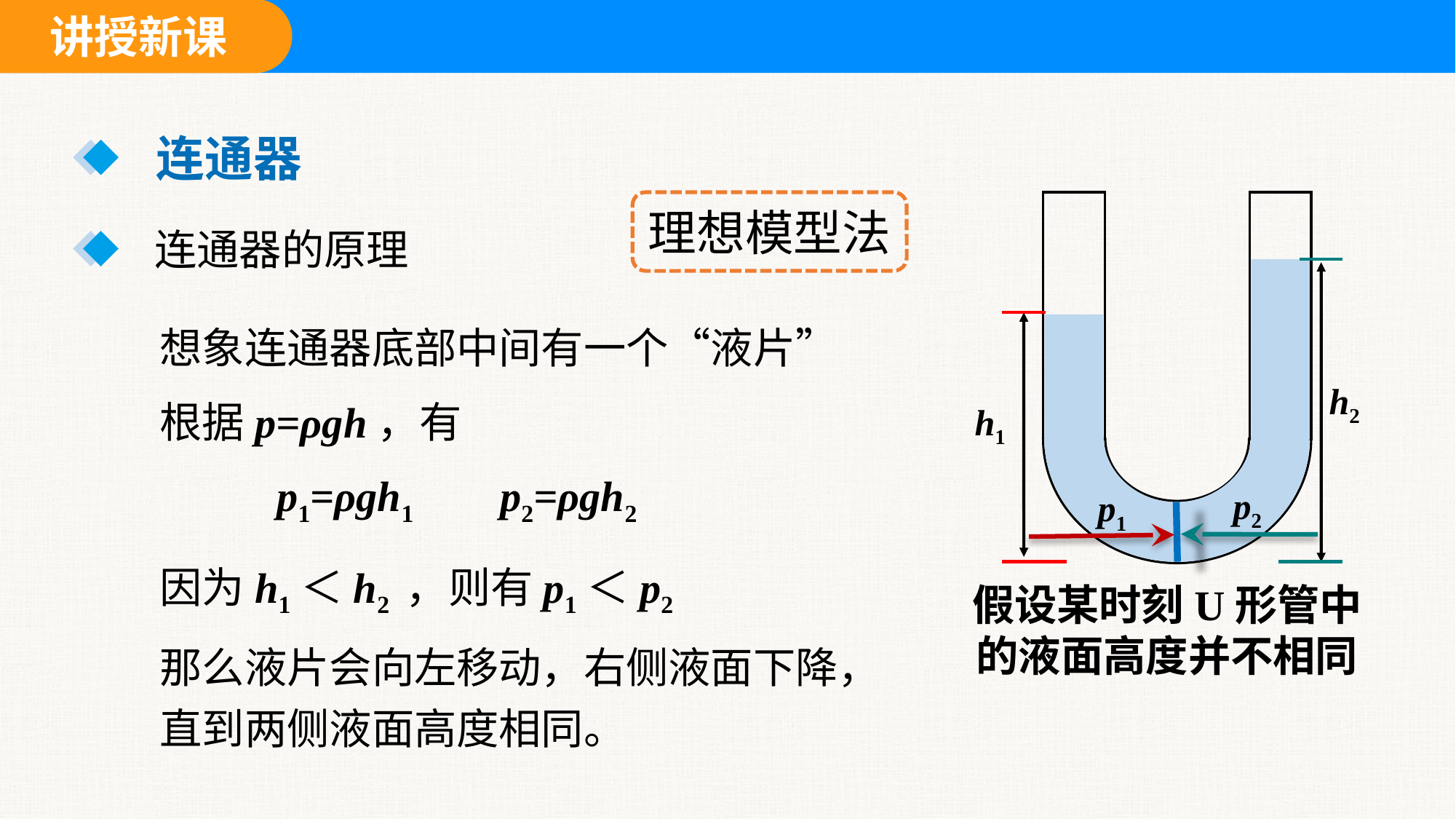

连通器

理想模型法

假设某时刻U形管中的液面高度并不相同
连通器的原理

h2

h1
想象连通器底部中间有一个“液片”
根据p=ρgh，有
p1=ρgh1
p2=ρgh2
p2
p1
因为h1＜h2 ，则有p1＜p2
那么液片会向左移动，右侧液面下降，直到两侧液面高度相同。